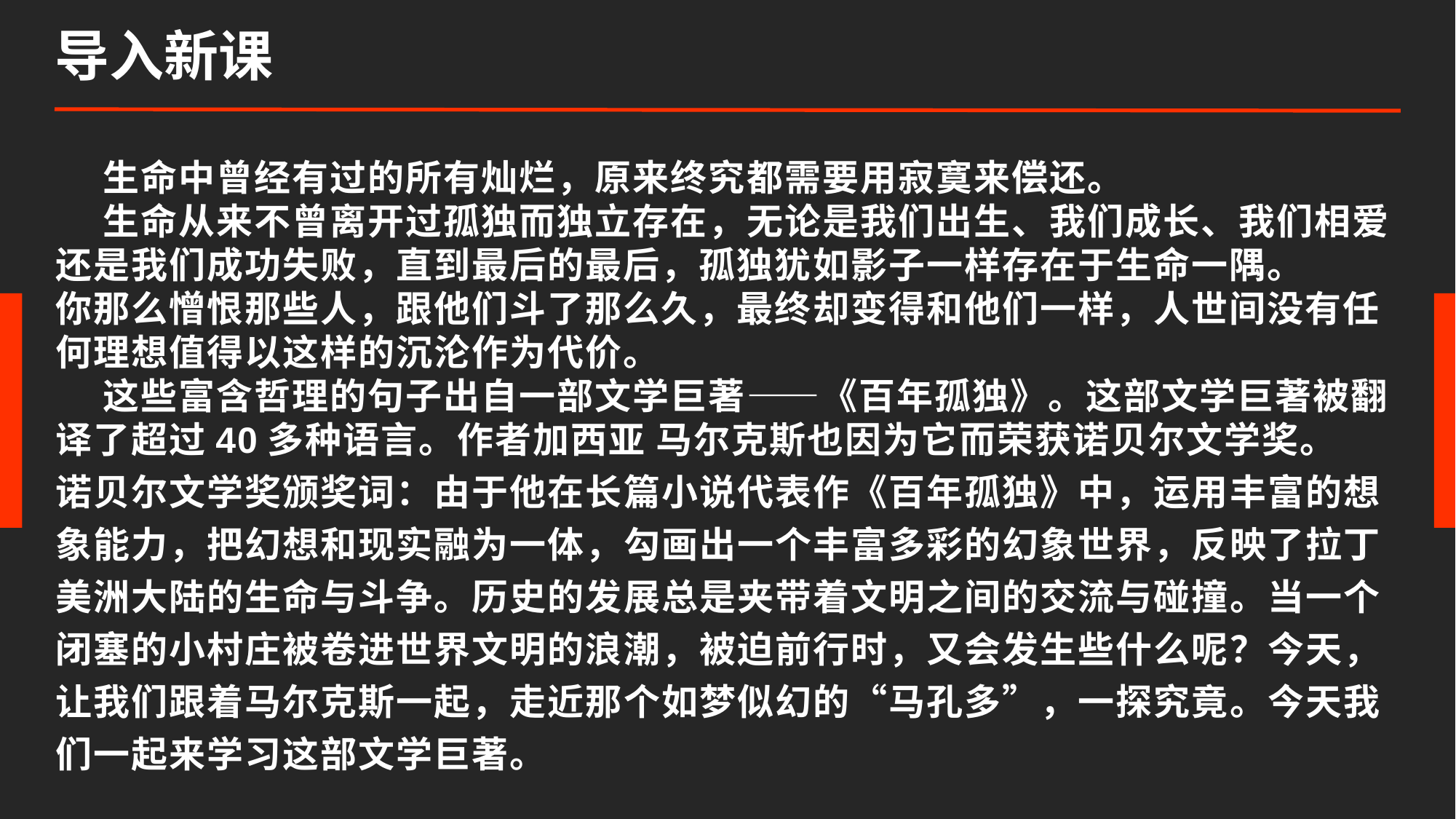

导入新课
    生命中曾经有过的所有灿烂，原来终究都需要用寂寞来偿还。
    生命从来不曾离开过孤独而独立存在，无论是我们出生、我们成长、我们相爱还是我们成功失败，直到最后的最后，孤独犹如影子一样存在于生命一隅。
你那么憎恨那些人，跟他们斗了那么久，最终却变得和他们一样，人世间没有任何理想值得以这样的沉沦作为代价。
    这些富含哲理的句子出自一部文学巨著——《百年孤独》。这部文学巨著被翻译了超过40多种语言。作者加西亚 马尔克斯也因为它而荣获诺贝尔文学奖。
诺贝尔文学奖颁奖词：由于他在长篇小说代表作《百年孤独》中，运用丰富的想象能力，把幻想和现实融为一体，勾画出一个丰富多彩的幻象世界，反映了拉丁美洲大陆的生命与斗争。历史的发展总是夹带着文明之间的交流与碰撞。当一个闭塞的小村庄被卷进世界文明的浪潮，被迫前行时，又会发生些什么呢？今天，让我们跟着马尔克斯一起，走近那个如梦似幻的“马孔多”，一探究竟。今天我们一起来学习这部文学巨著。